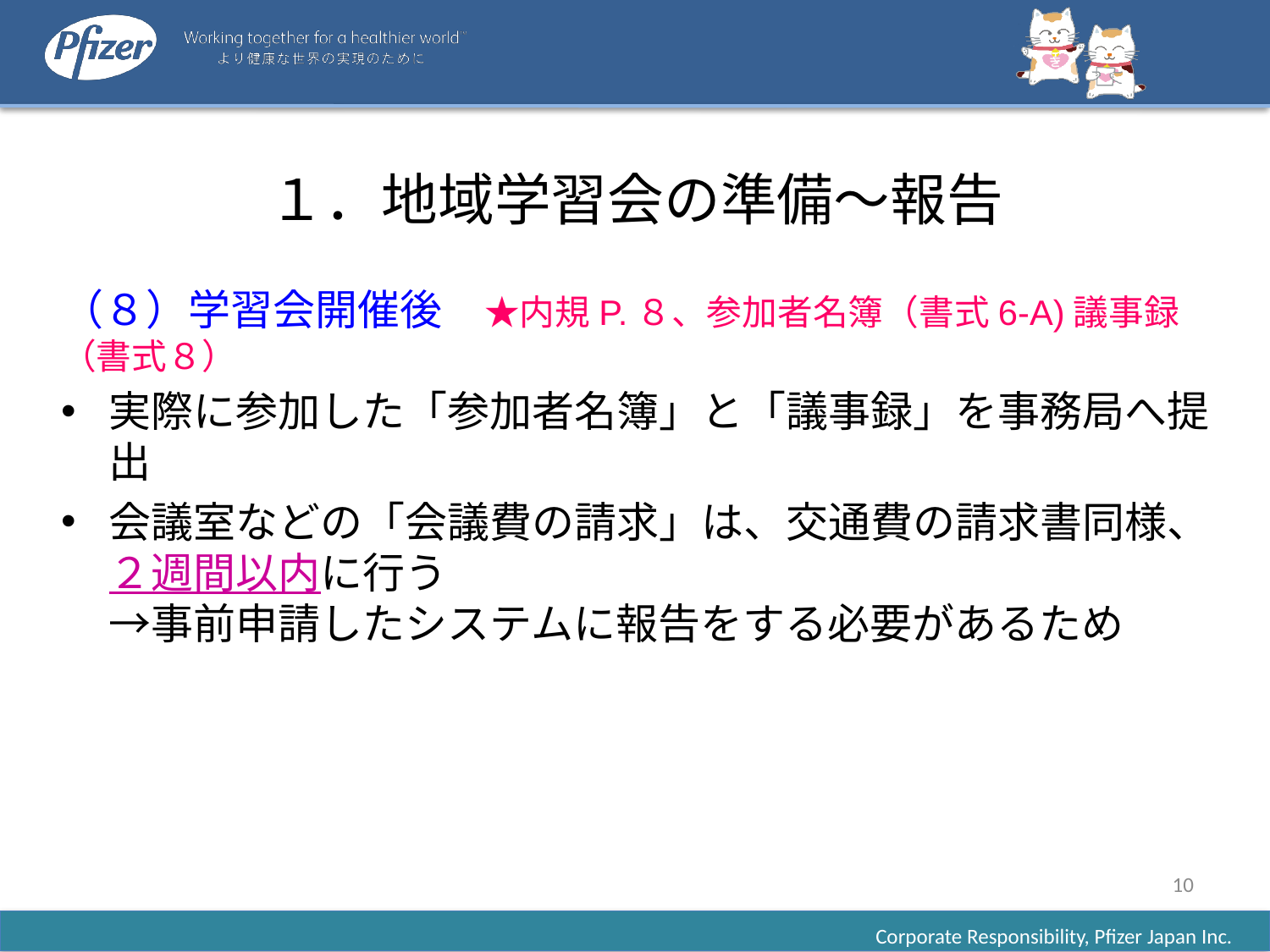

# １．地域学習会の準備～報告
（８）学習会開催後　★内規P.８、参加者名簿（書式6-A)議事録（書式８）
実際に参加した「参加者名簿」と「議事録」を事務局へ提出
会議室などの「会議費の請求」は、交通費の請求書同様、
２週間以内に行う
→事前申請したシステムに報告をする必要があるため

10